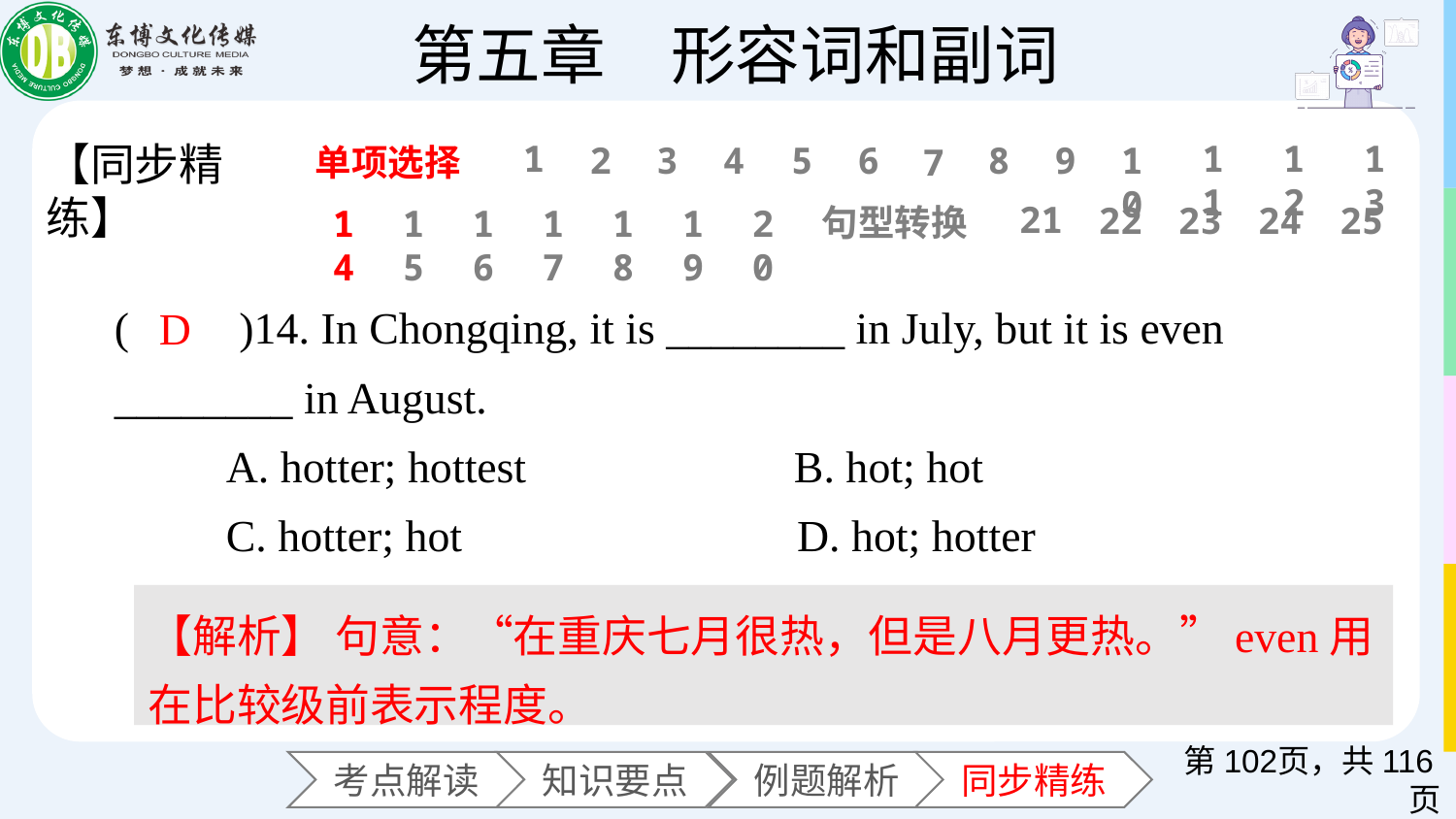

11
12
13
1
【同步精练】
6
2
3
4
5
8
9
10
7
单项选择
21
22
23
24
25
句型转换
14
15
16
17
18
19
20
(　　)14. In Chongqing, it is ________ in July, but it is even ________ in August.
          A. hotter; hottest                        B. hot; hot
          C. hotter; hot                              D. hot; hotter
D
【解析】 句意：“在重庆七月很热，但是八月更热。”even用在比较级前表示程度。
第102页，共116页